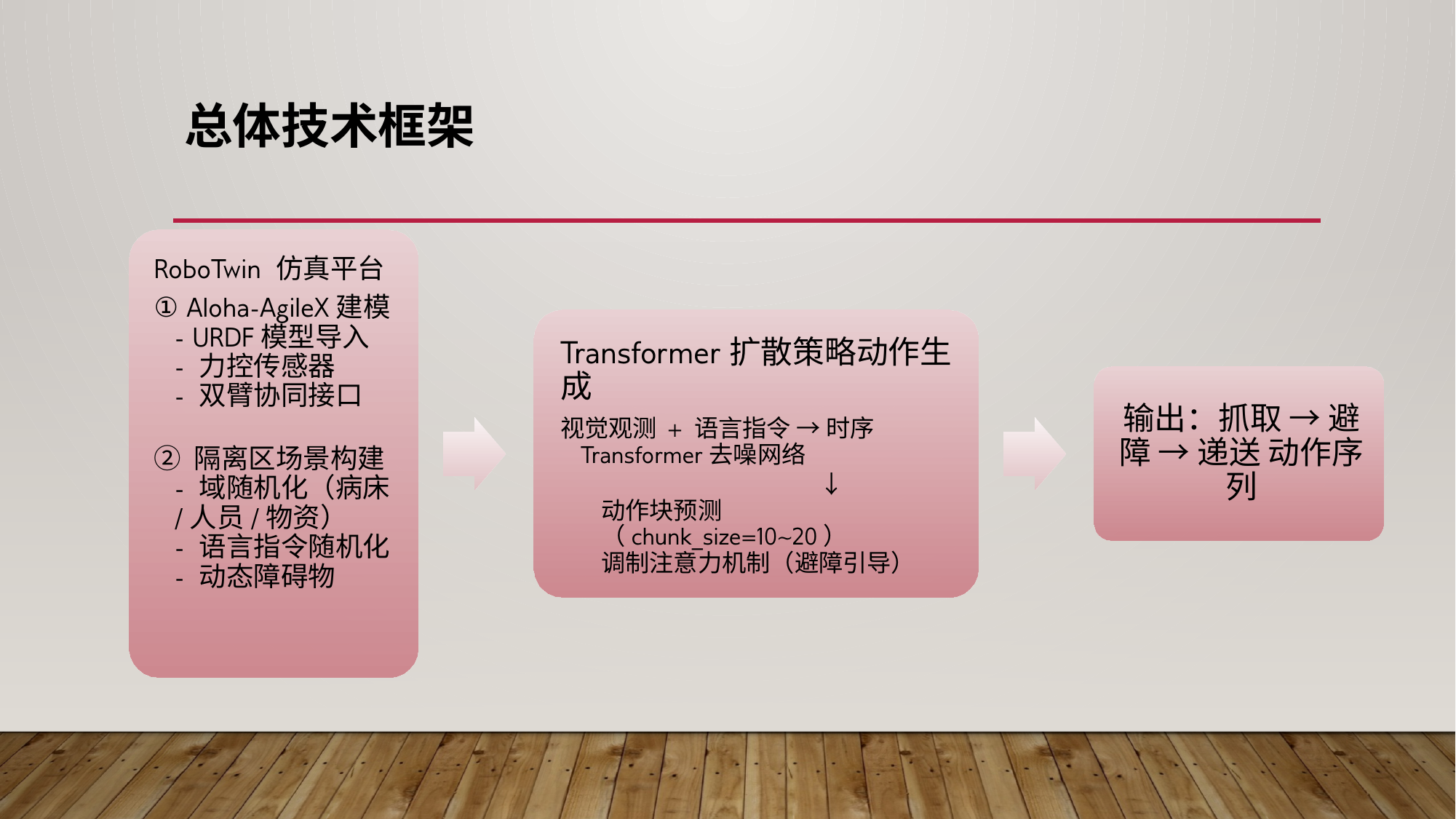

# 总体技术框架
RoboTwin 仿真平台
① Aloha-AgileX建模
- URDF模型导入
- 力控传感器
- 双臂协同接口
② 隔离区场景构建
- 域随机化（病床/人员/物资）
- 语言指令随机化
- 动态障碍物

Transformer扩散策略动作生成
视觉观测 + 语言指令 → 时序Transformer去噪网络
			↓
动作块预测（chunk_size=10~20）
调制注意力机制（避障引导）

输出：抓取 → 避障 → 递送 动作序列